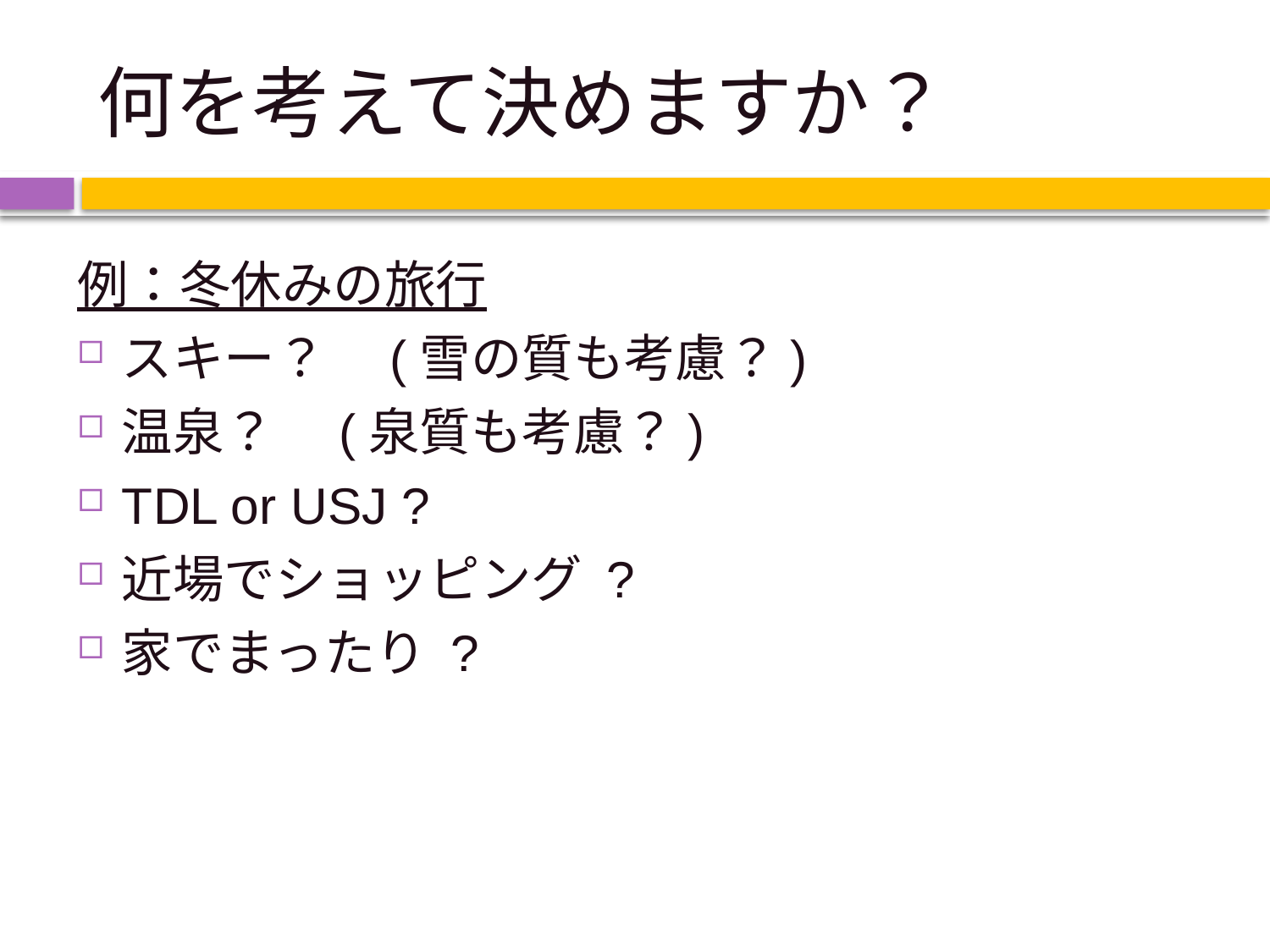

# 何を考えて決めますか？
例：冬休みの旅行
スキー？　(雪の質も考慮？)
温泉？　(泉質も考慮？)
TDL or USJ ?
近場でショッピング ?
家でまったり ?